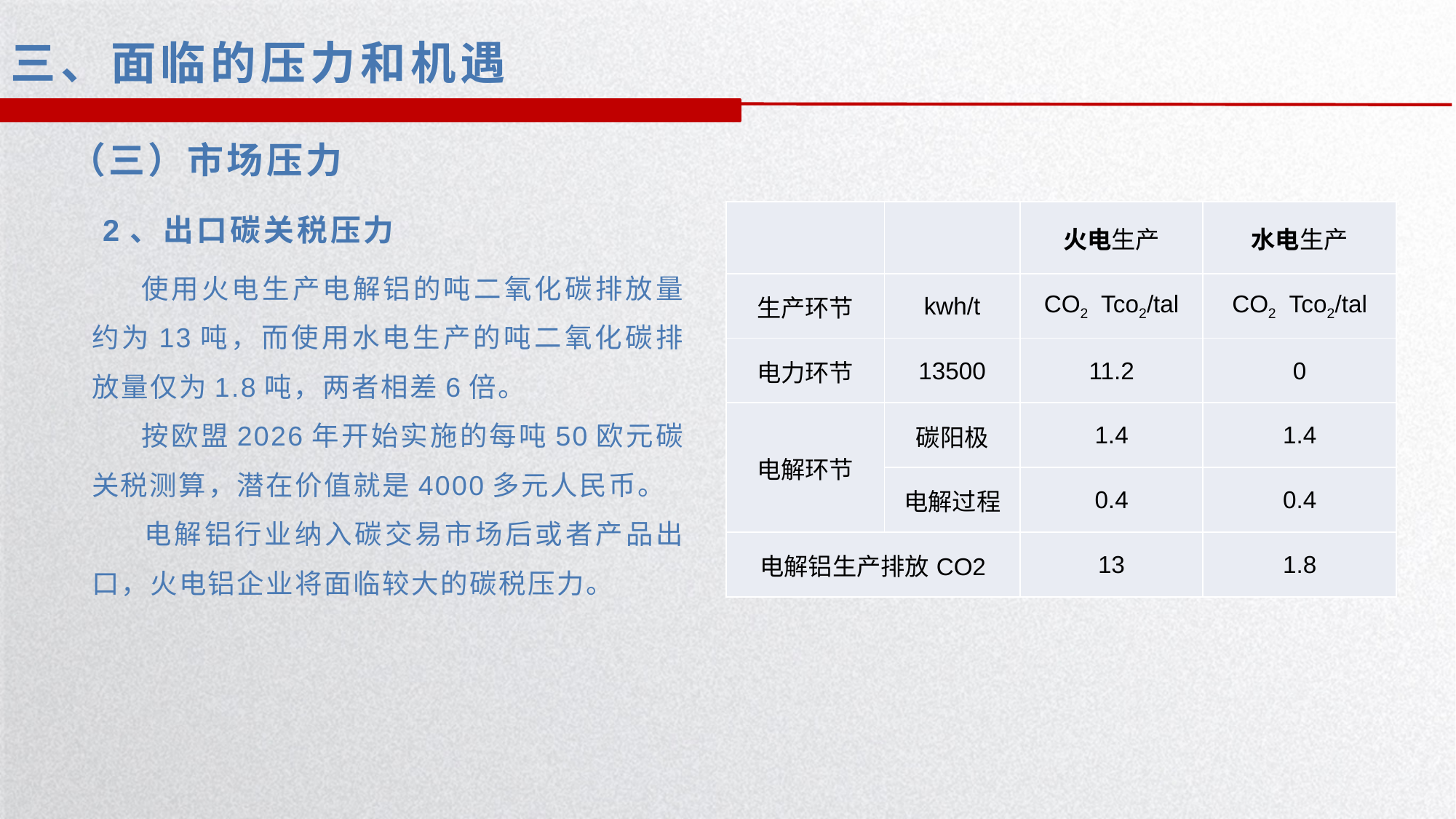

三、面临的压力和机遇

（三）市场压力
|  |  | 火电生产 | 水电生产 |
| --- | --- | --- | --- |
| 生产环节 | kwh/t | CO2 Tco2/tal | CO2 Tco2/tal |
| 电力环节 | 13500 | 11.2 | 0 |
| 电解环节 | 碳阳极 | 1.4 | 1.4 |
|  | 电解过程 | 0.4 | 0.4 |
| 电解铝生产排放CO2 |  | 13 | 1.8 |
2、出口碳关税压力
      使用火电生产电解铝的吨二氧化碳排放量约为13吨，而使用水电生产的吨二氧化碳排放量仅为1.8吨，两者相差6倍。
     按欧盟2026年开始实施的每吨50欧元碳关税测算，潜在价值就是4000多元人民币。
     电解铝行业纳入碳交易市场后或者产品出口，火电铝企业将面临较大的碳税压力。